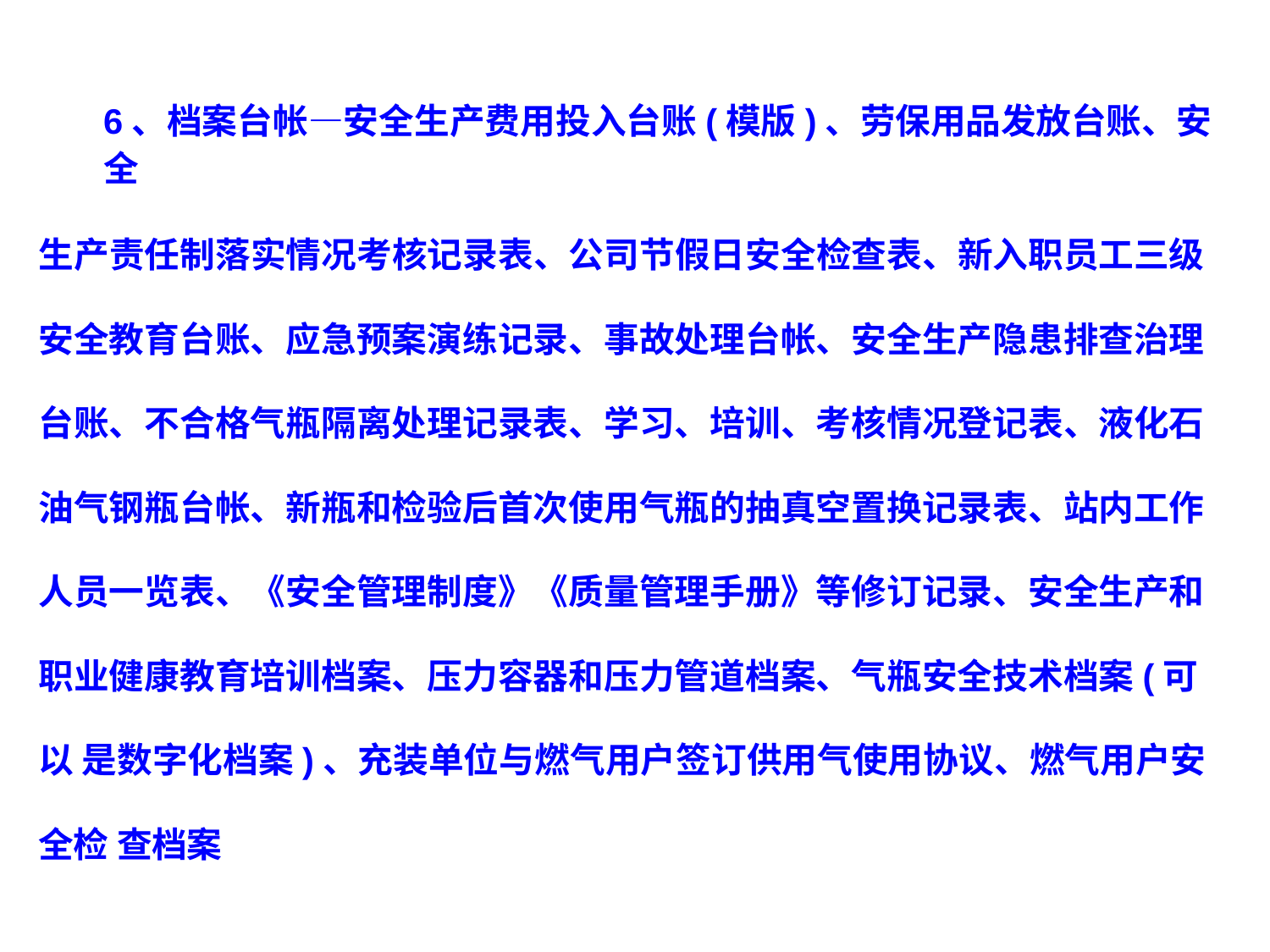

6、档案台帐—安全生产费用投入台账(模版)、劳保用品发放台账、安全
生产责任制落实情况考核记录表、公司节假日安全检查表、新入职员工三级  安全教育台账、应急预案演练记录、事故处理台帐、安全生产隐患排查治理  台账、不合格气瓶隔离处理记录表、学习、培训、考核情况登记表、液化石  油气钢瓶台帐、新瓶和检验后首次使用气瓶的抽真空置换记录表、站内工作  人员一览表、《安全管理制度》《质量管理手册》等修订记录、安全生产和  职业健康教育培训档案、压力容器和压力管道档案、气瓶安全技术档案(可以 是数字化档案)、充装单位与燃气用户签订供用气使用协议、燃气用户安全检 查档案